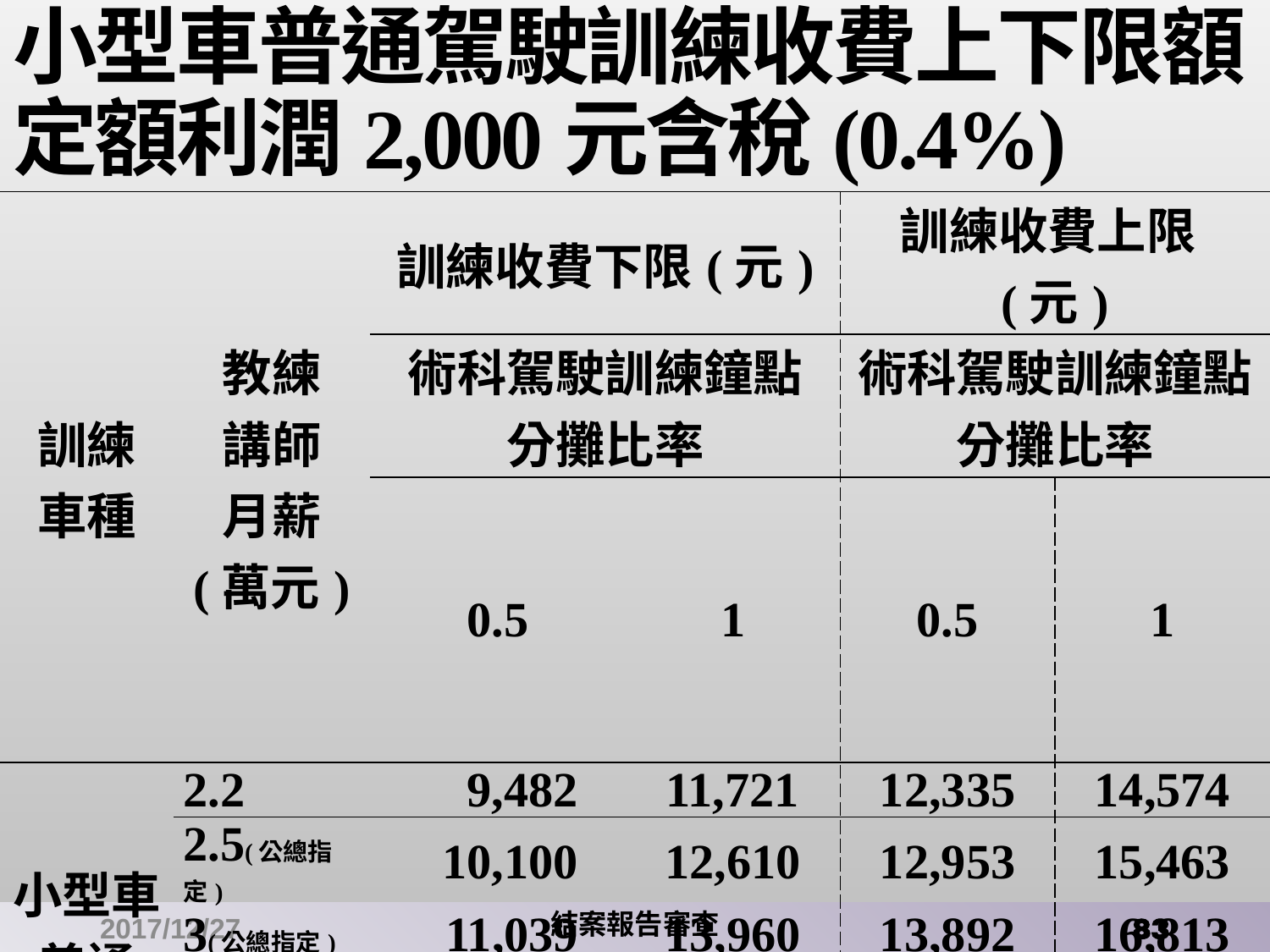

# 小型車普通駕駛訓練收費上下限額 定額利潤2,000元含稅(0.4%)
| 訓練 車種 | 教練 講師 月薪 (萬元) | 訓練收費下限(元) |  | 訓練收費上限(元) |  |
| --- | --- | --- | --- | --- | --- |
|  |  | 術科駕駛訓練鐘點 分攤比率 |  | 術科駕駛訓練鐘點分攤比率 |  |
|  |  | 0.5 | 1 | 0.5 | 1 |
| 小型車 普通 駕駛 訓練 | 2.2 | 9,482 | 11,721 | 12,335 | 14,574 |
|  | 2.5(公總指定) | 10,100 | 12,610 | 12,953 | 15,463 |
|  | 3(公總指定) | 11,039 | 13,960 | 13,892 | 16,813 |
|  | 3.5 | 12,023 | 15,376 | 14,876 | 18,229 |
|  | 4 | 12,961 | 16,726 | 15,815 | 19,580 |
|  | 4.5 | 13,923 | 18,109 | 16,776 | 20,963 |
|  | 5 | 14,816 | 19,394 | 17,669 | 22,247 |
|  | 5.5 | 15,731 | 20,711 | 18,585 | 23,564 |
2017/12/27
結案報告審查
83